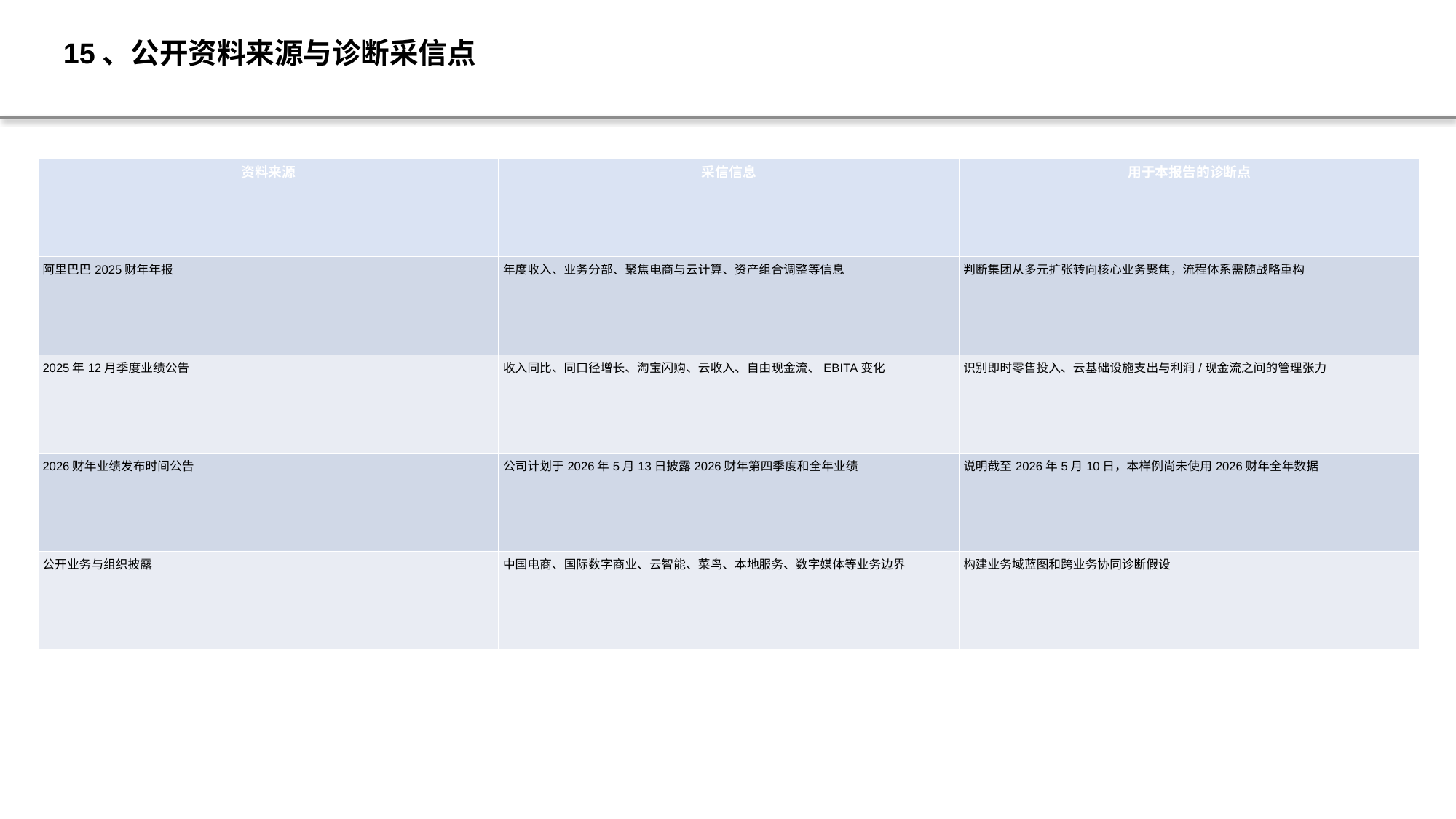

15、公开资料来源与诊断采信点
| 资料来源 | 采信信息 | 用于本报告的诊断点 |
| --- | --- | --- |
| 阿里巴巴2025财年年报 | 年度收入、业务分部、聚焦电商与云计算、资产组合调整等信息 | 判断集团从多元扩张转向核心业务聚焦，流程体系需随战略重构 |
| 2025年12月季度业绩公告 | 收入同比、同口径增长、淘宝闪购、云收入、自由现金流、EBITA变化 | 识别即时零售投入、云基础设施支出与利润/现金流之间的管理张力 |
| 2026财年业绩发布时间公告 | 公司计划于2026年5月13日披露2026财年第四季度和全年业绩 | 说明截至2026年5月10日，本样例尚未使用2026财年全年数据 |
| 公开业务与组织披露 | 中国电商、国际数字商业、云智能、菜鸟、本地服务、数字媒体等业务边界 | 构建业务域蓝图和跨业务协同诊断假设 |